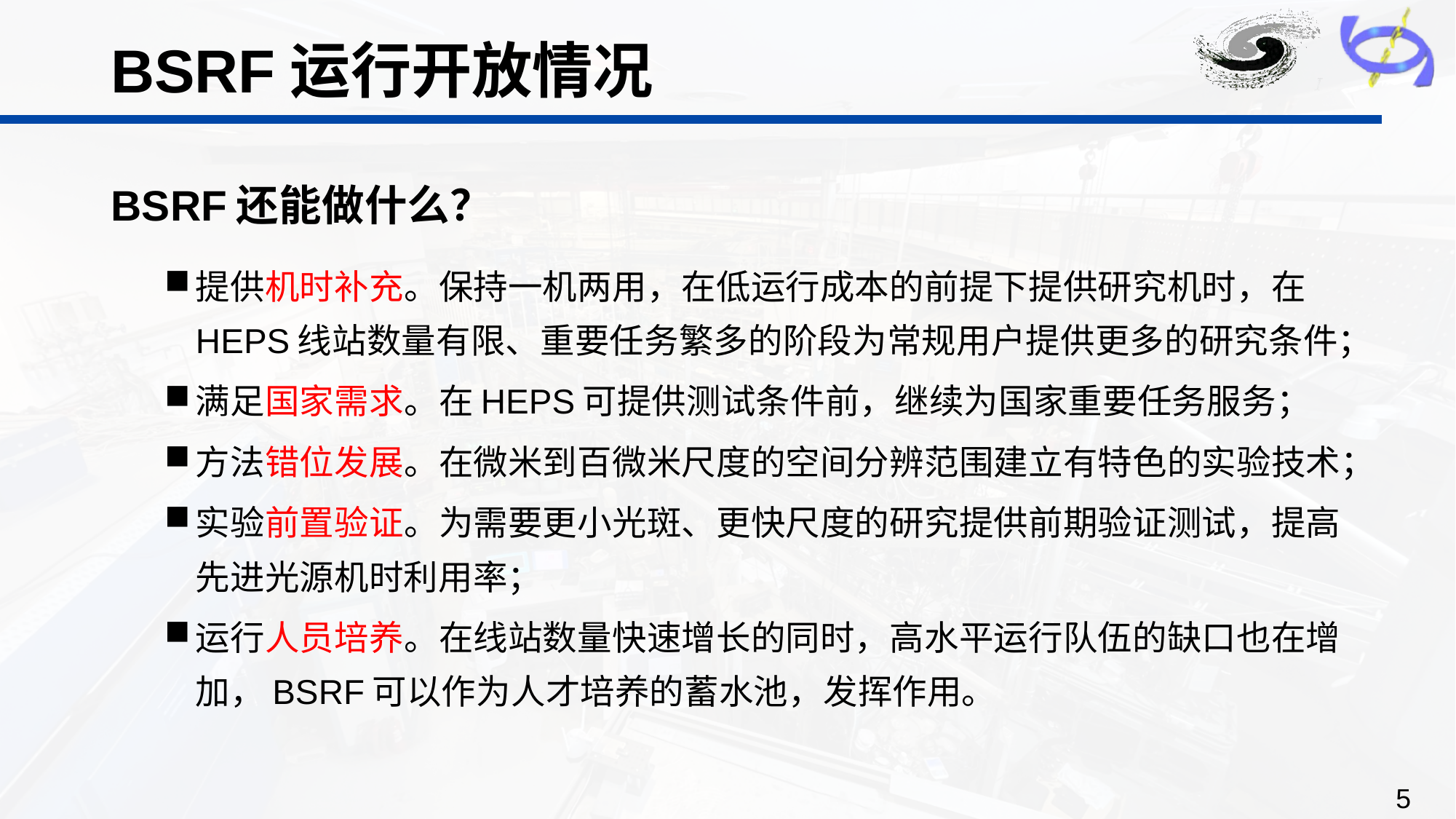

# BSRF运行开放情况
BSRF还能做什么？
提供机时补充。保持一机两用，在低运行成本的前提下提供研究机时，在HEPS线站数量有限、重要任务繁多的阶段为常规用户提供更多的研究条件；
满足国家需求。在HEPS可提供测试条件前，继续为国家重要任务服务；
方法错位发展。在微米到百微米尺度的空间分辨范围建立有特色的实验技术；
实验前置验证。为需要更小光斑、更快尺度的研究提供前期验证测试，提高先进光源机时利用率；
运行人员培养。在线站数量快速增长的同时，高水平运行队伍的缺口也在增加，BSRF可以作为人才培养的蓄水池，发挥作用。
5